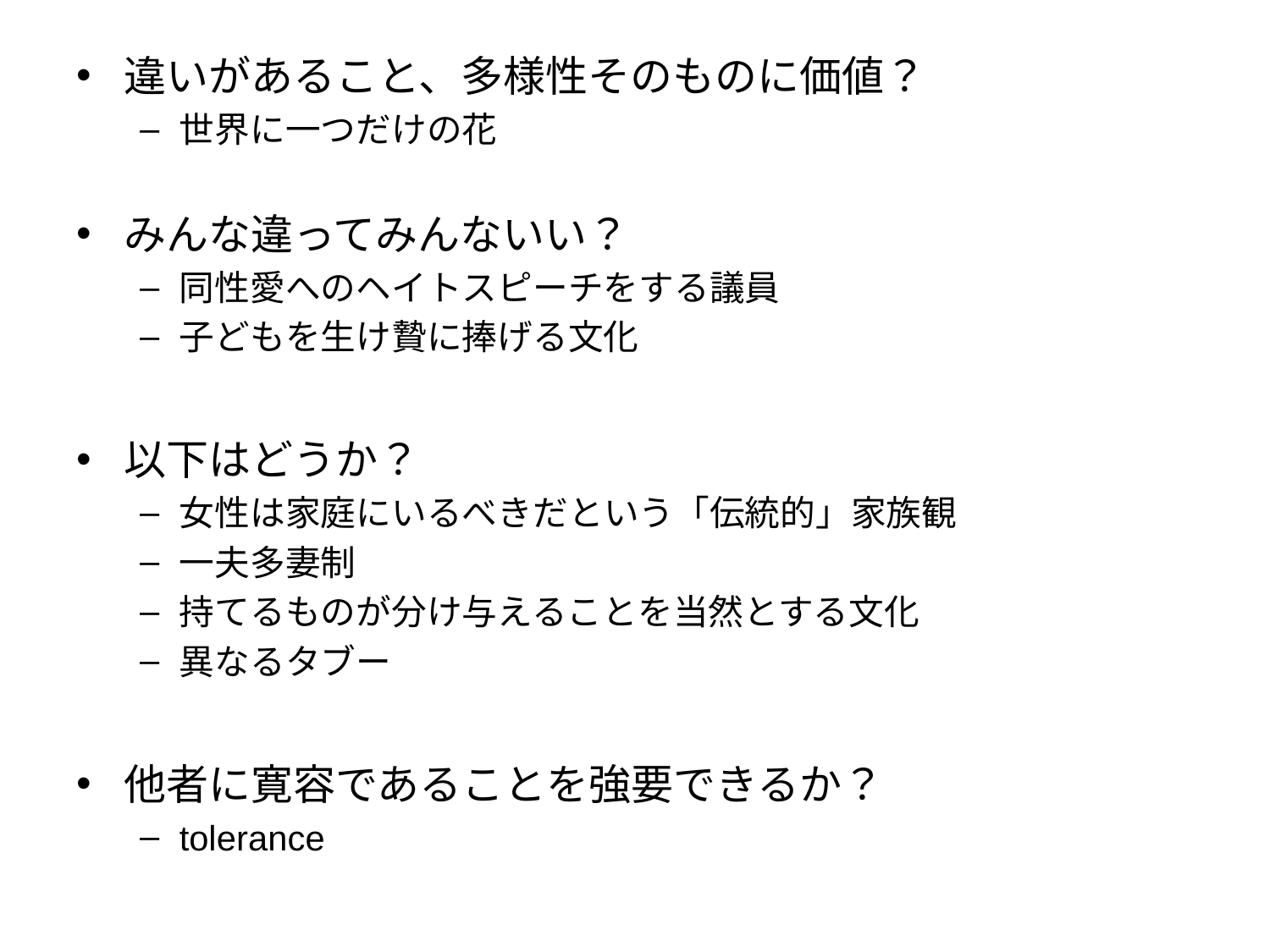

違いがあること、多様性そのものに価値？
世界に一つだけの花

みんな違ってみんないい？
同性愛へのヘイトスピーチをする議員
子どもを生け贄に捧げる文化

以下はどうか？
女性は家庭にいるべきだという「伝統的」家族観
一夫多妻制
持てるものが分け与えることを当然とする文化
異なるタブー

他者に寛容であることを強要できるか？
tolerance